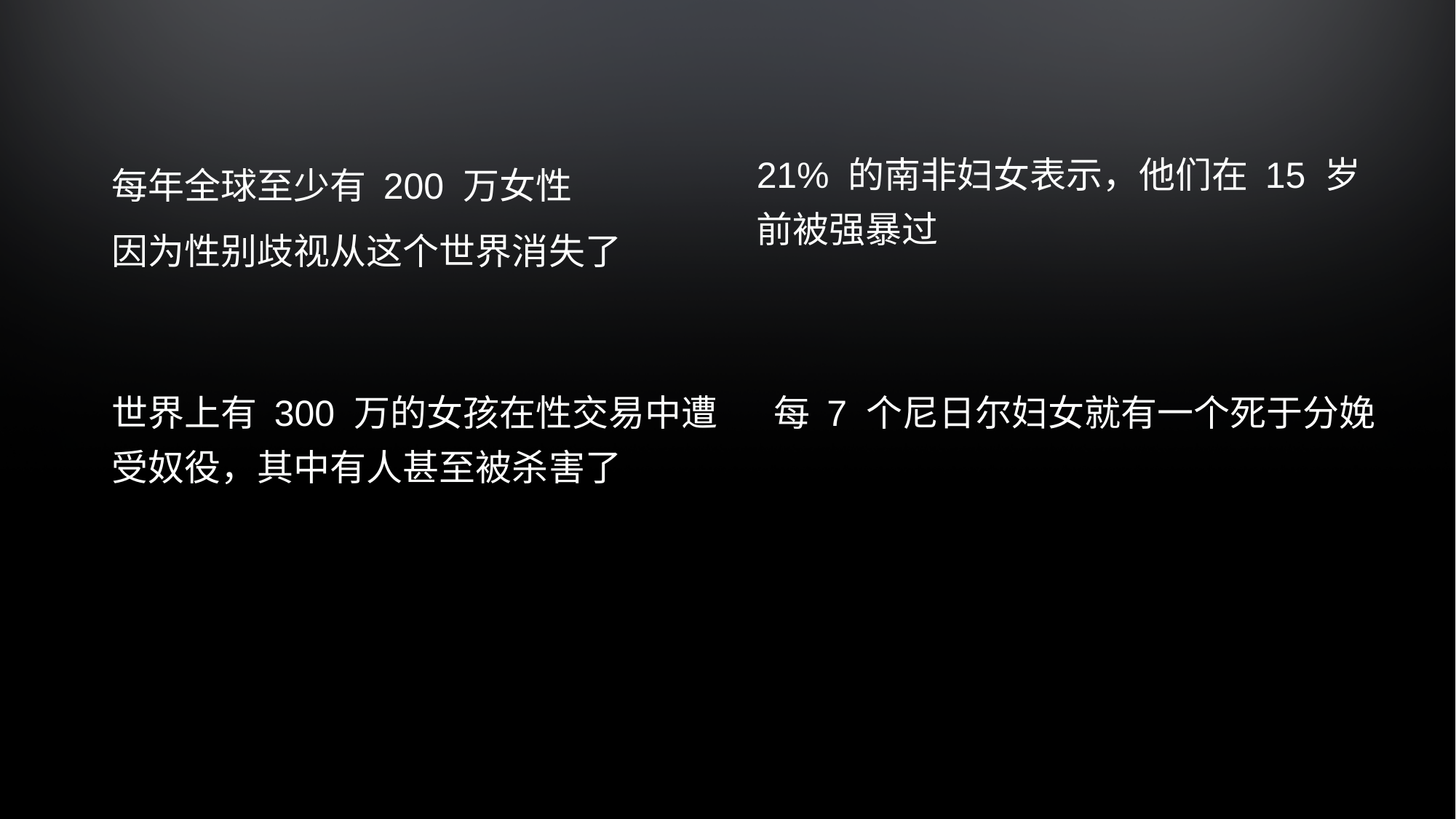

#
每年全球至少有 200 万女性
因为性别歧视从这个世界消失了
21% 的南非妇女表示，他们在 15 岁前被强暴过
世界上有 300 万的女孩在性交易中遭受奴役，其中有人甚至被杀害了
每 7 个尼日尔妇女就有一个死于分娩